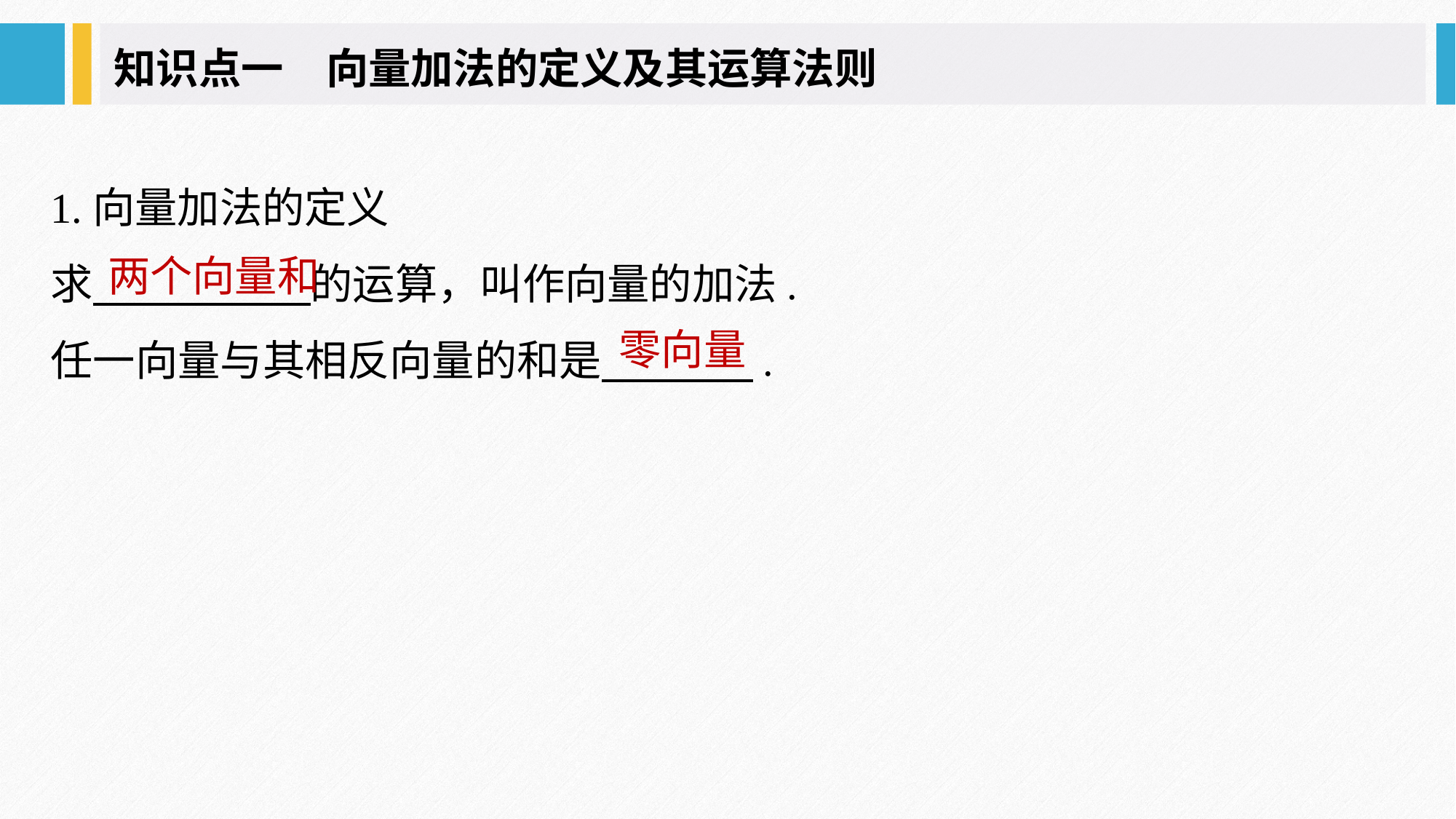

知识点一　向量加法的定义及其运算法则
1.向量加法的定义
求                       的运算，叫作向量的加法.
任一向量与其相反向量的和是                .
两个向量和
零向量